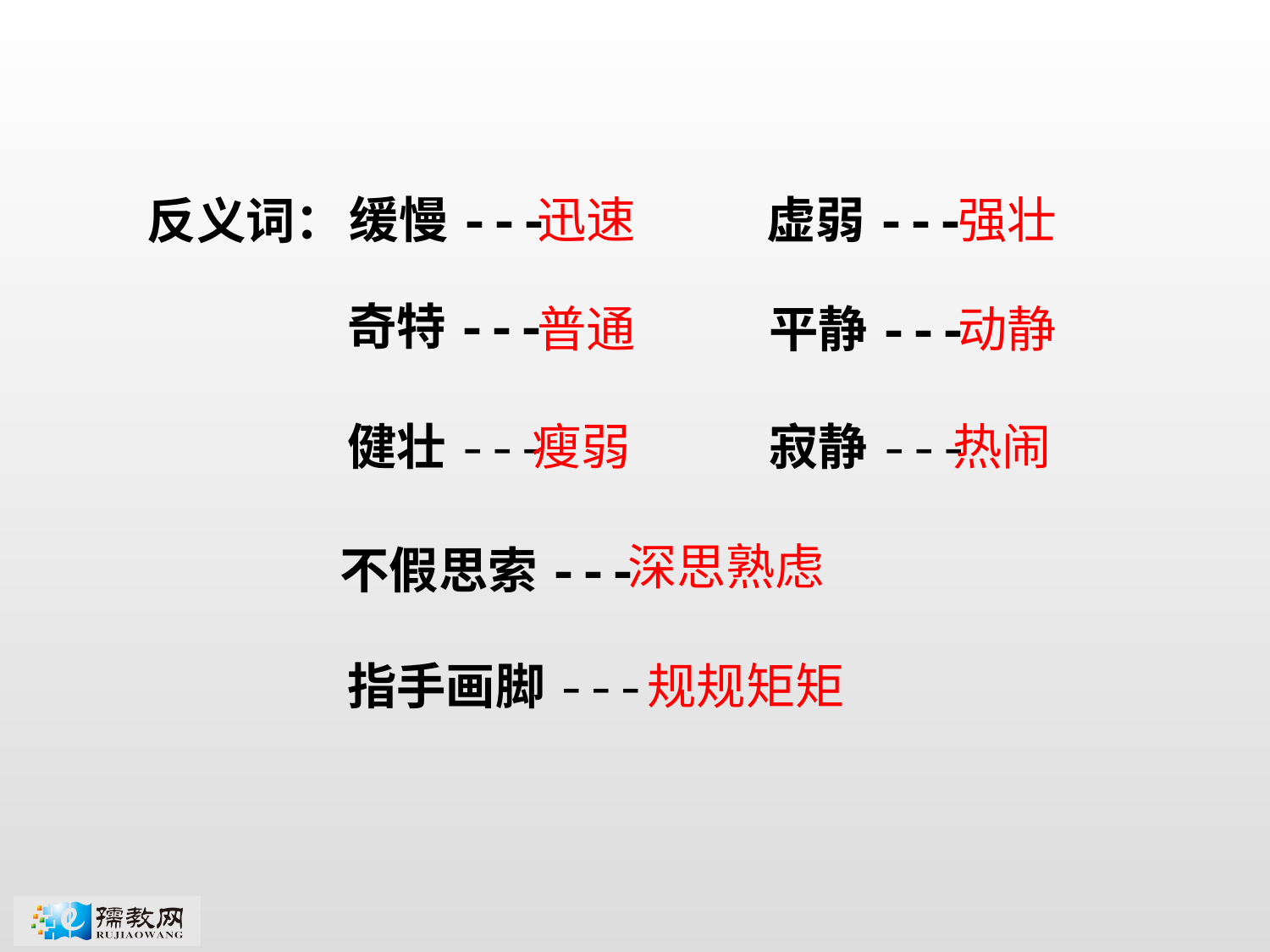

缓慢---
迅速
虚弱---
强壮
反义词：
奇特---
普通
平静---
动静
健壮---
瘦弱
寂静---
热闹
深思熟虑
不假思索---
指手画脚---
规规矩矩